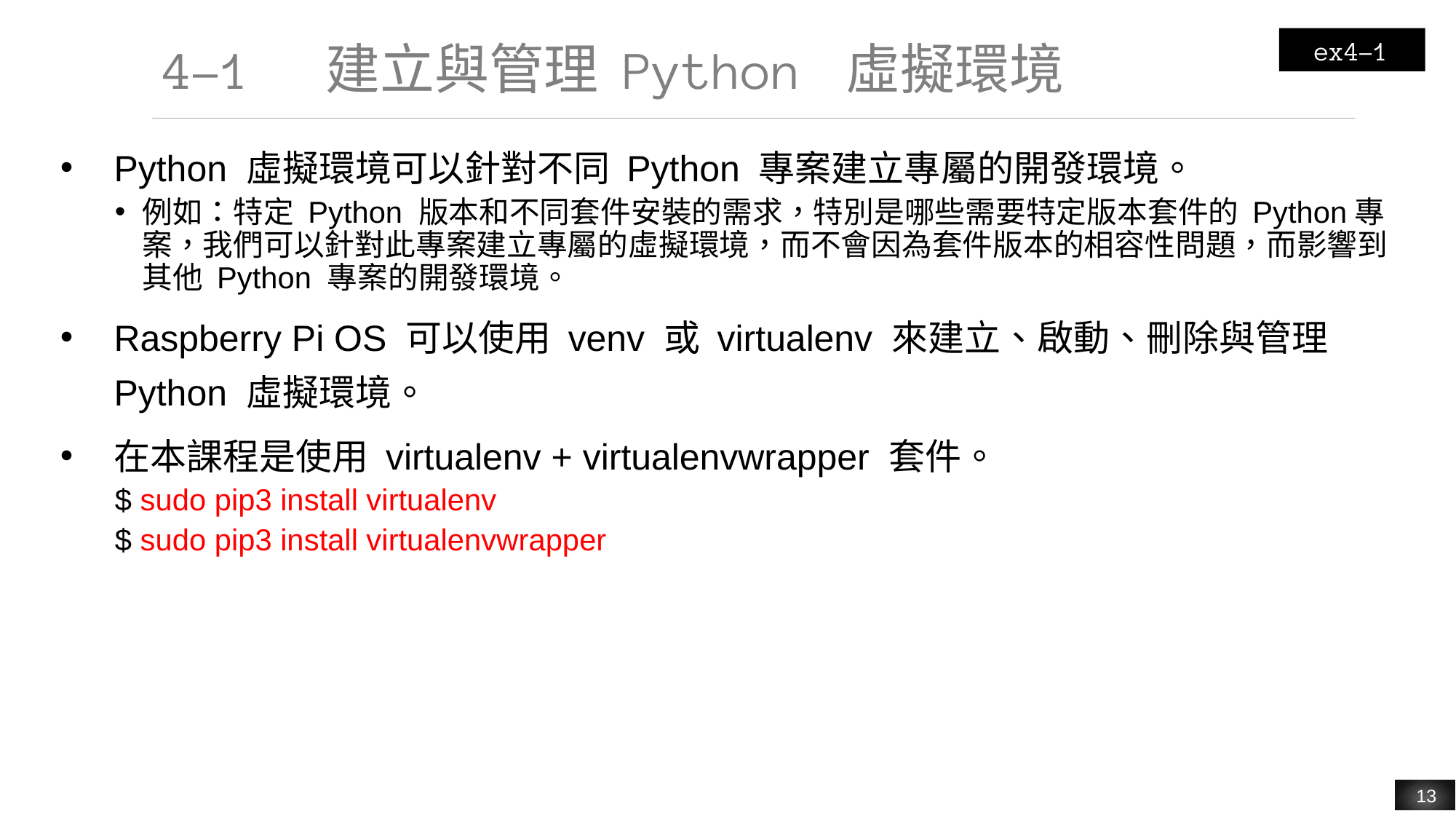

ex4-1
# 4-1  建立與管理 Python 虛擬環境
Python 虛擬環境可以針對不同 Python 專案建立專屬的開發環境。
例如：特定 Python 版本和不同套件安裝的需求，特別是哪些需要特定版本套件的 Python專案，我們可以針對此專案建立專屬的虛擬環境，而不會因為套件版本的相容性問題，而影響到其他 Python 專案的開發環境。
Raspberry Pi OS 可以使用 venv 或 virtualenv 來建立、啟動、刪除與管理 Python 虛擬環境。
在本課程是使用 virtualenv + virtualenvwrapper 套件。
$ sudo pip3 install virtualenv
$ sudo pip3 install virtualenvwrapper